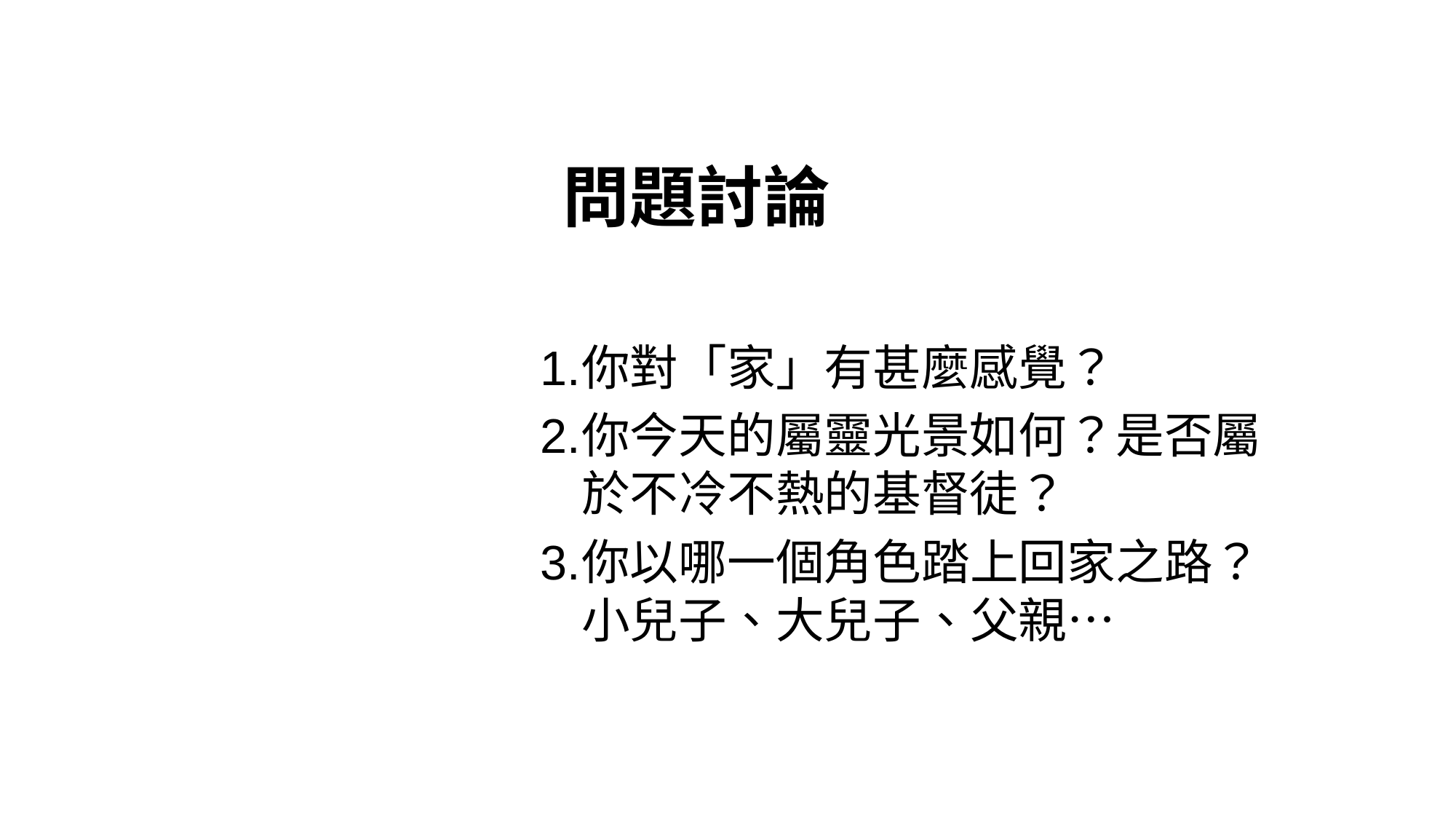

# 問題討論
你對「家」有甚麼感覺？
你今天的屬靈光景如何？是否屬於不冷不熱的基督徒？
你以哪一個角色踏上回家之路？小兒子、大兒子、父親…